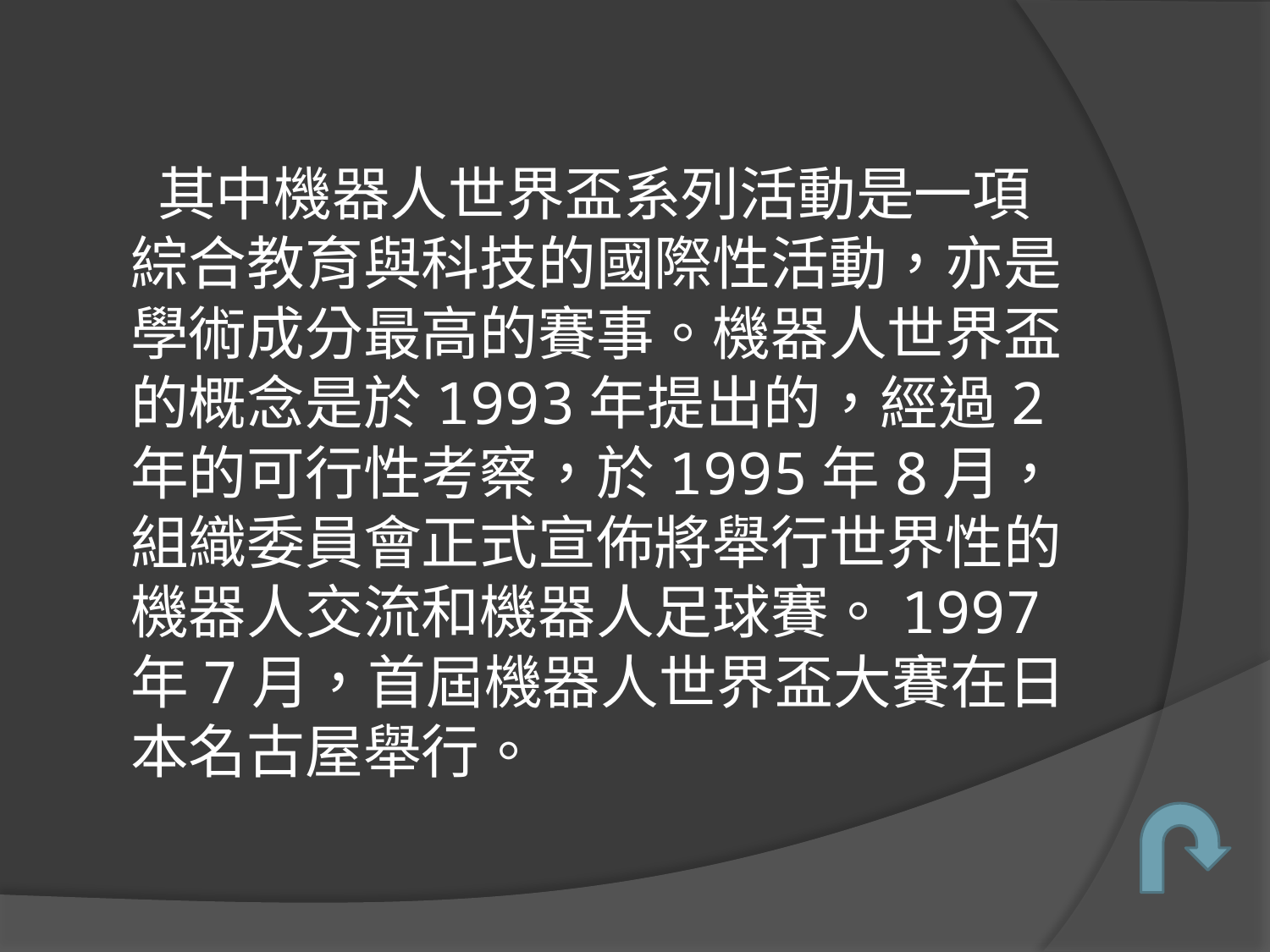

其中機器人世界盃系列活動是一項綜合教育與科技的國際性活動，亦是學術成分最高的賽事。機器人世界盃的概念是於1993年提出的，經過2年的可行性考察，於1995年8月，組織委員會正式宣佈將舉行世界性的機器人交流和機器人足球賽。1997年7月，首屆機器人世界盃大賽在日本名古屋舉行。